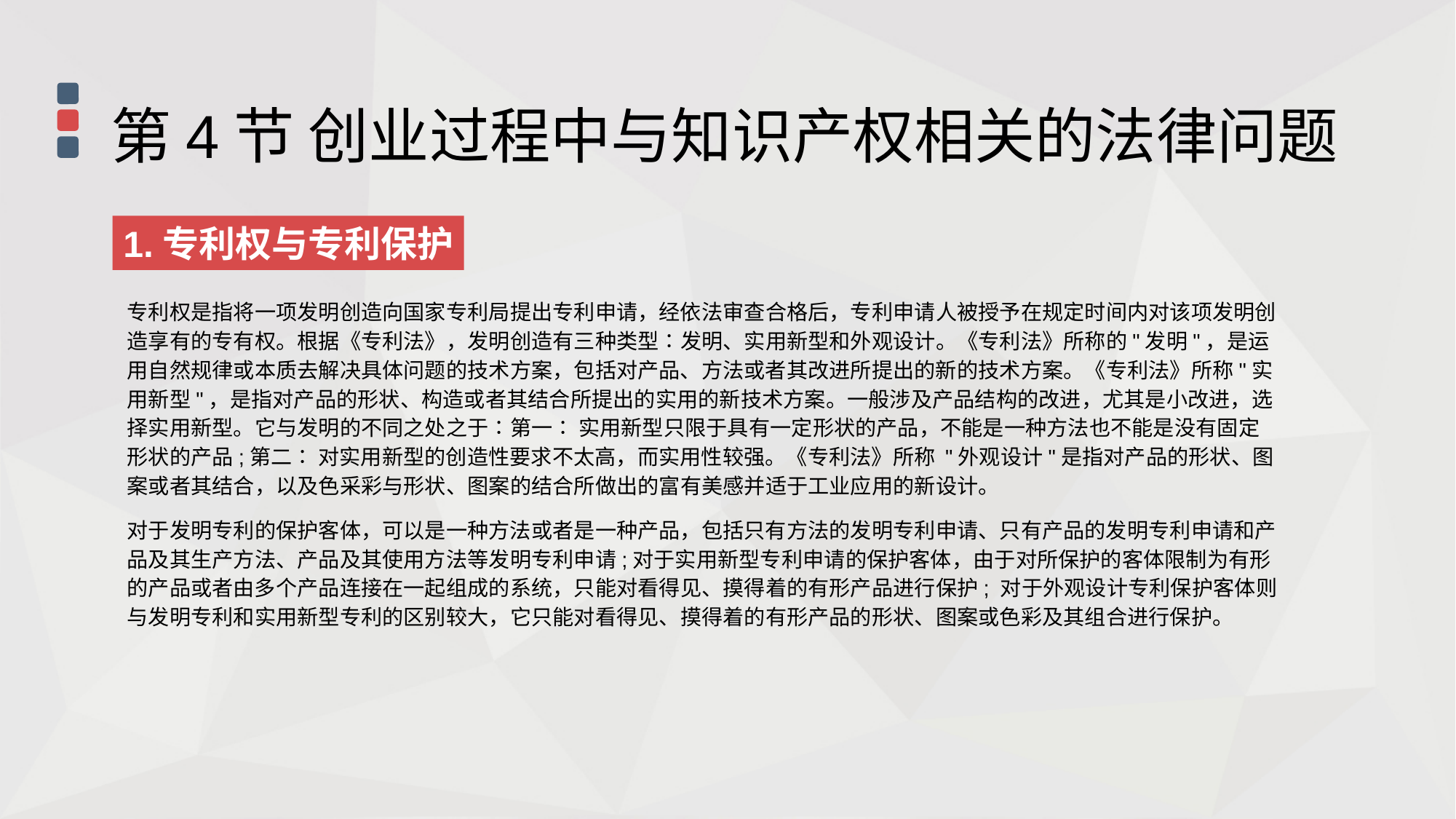

第4节 创业过程中与知识产权相关的法律问题
1.专利权与专利保护
专利权是指将一项发明创造向国家专利局提出专利申请，经依法审查合格后，专利申请人被授予在规定时间内对该项发明创造享有的专有权。根据《专利法》，发明创造有三种类型∶发明、实用新型和外观设计。《专利法》所称的"发明"，是运用自然规律或本质去解决具体问题的技术方案，包括对产品、方法或者其改进所提出的新的技术方案。《专利法》所称"实用新型"，是指对产品的形状、构造或者其结合所提出的实用的新技术方案。一般涉及产品结构的改进，尤其是小改进，选择实用新型。它与发明的不同之处之于∶第一∶ 实用新型只限于具有一定形状的产品，不能是一种方法也不能是没有固定形状的产品;第二∶ 对实用新型的创造性要求不太高，而实用性较强。《专利法》所称 "外观设计"是指对产品的形状、图案或者其结合，以及色采彩与形状、图案的结合所做出的富有美感并适于工业应用的新设计。
对于发明专利的保护客体，可以是一种方法或者是一种产品，包括只有方法的发明专利申请、只有产品的发明专利申请和产品及其生产方法、产品及其使用方法等发明专利申请;对于实用新型专利申请的保护客体，由于对所保护的客体限制为有形的产品或者由多个产品连接在一起组成的系统，只能对看得见、摸得着的有形产品进行保护; 对于外观设计专利保护客体则与发明专利和实用新型专利的区别较大，它只能对看得见、摸得着的有形产品的形状、图案或色彩及其组合进行保护。